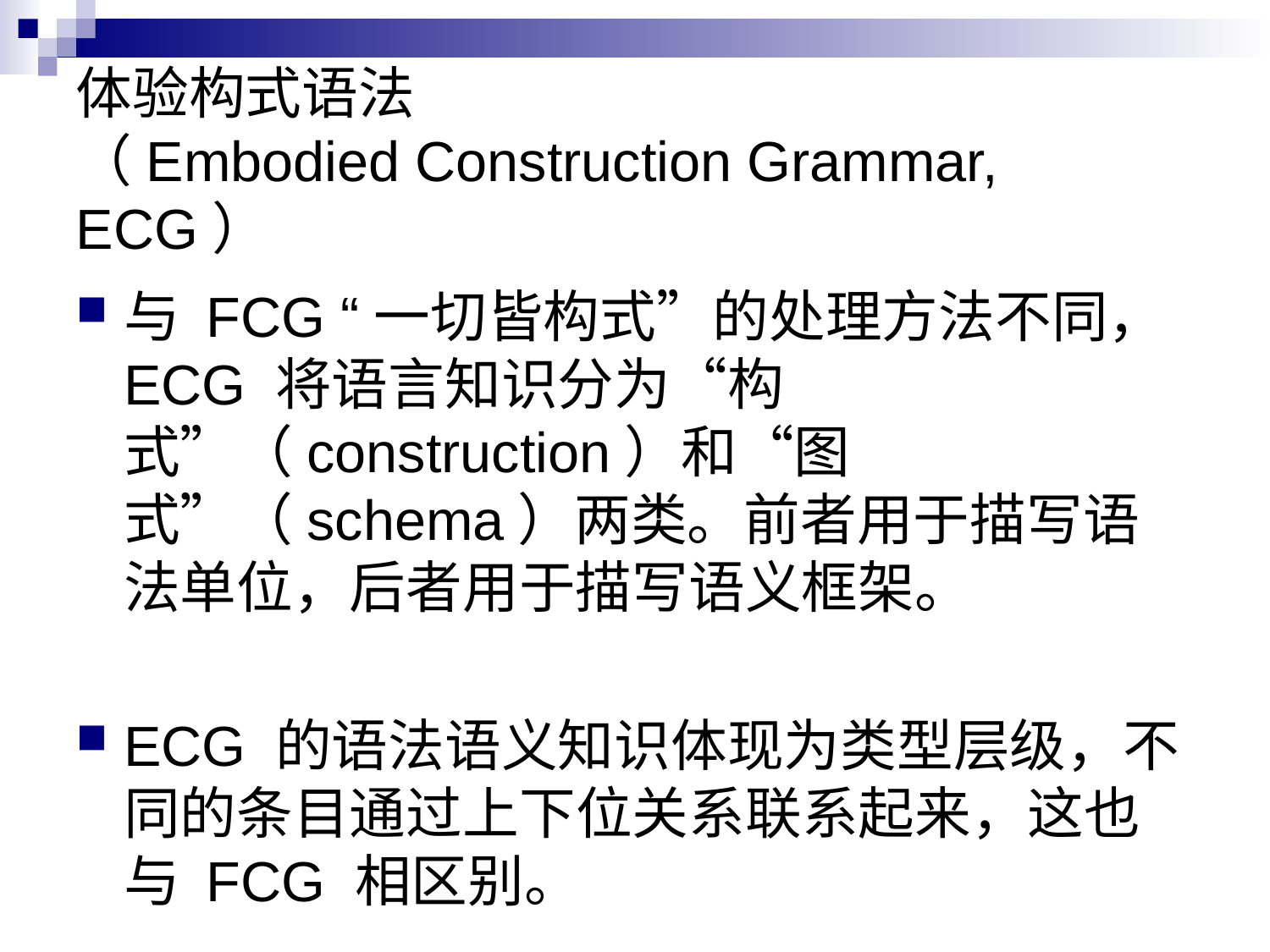

# 体验构式语法 （Embodied Construction Grammar, ECG）
与 FCG “一切皆构式”的处理方法不同，ECG 将语言知识分为“构式”（construction）和“图式”（schema）两类。前者用于描写语法单位，后者用于描写语义框架。

ECG 的语法语义知识体现为类型层级，不同的条目通过上下位关系联系起来，这也与 FCG 相区别。